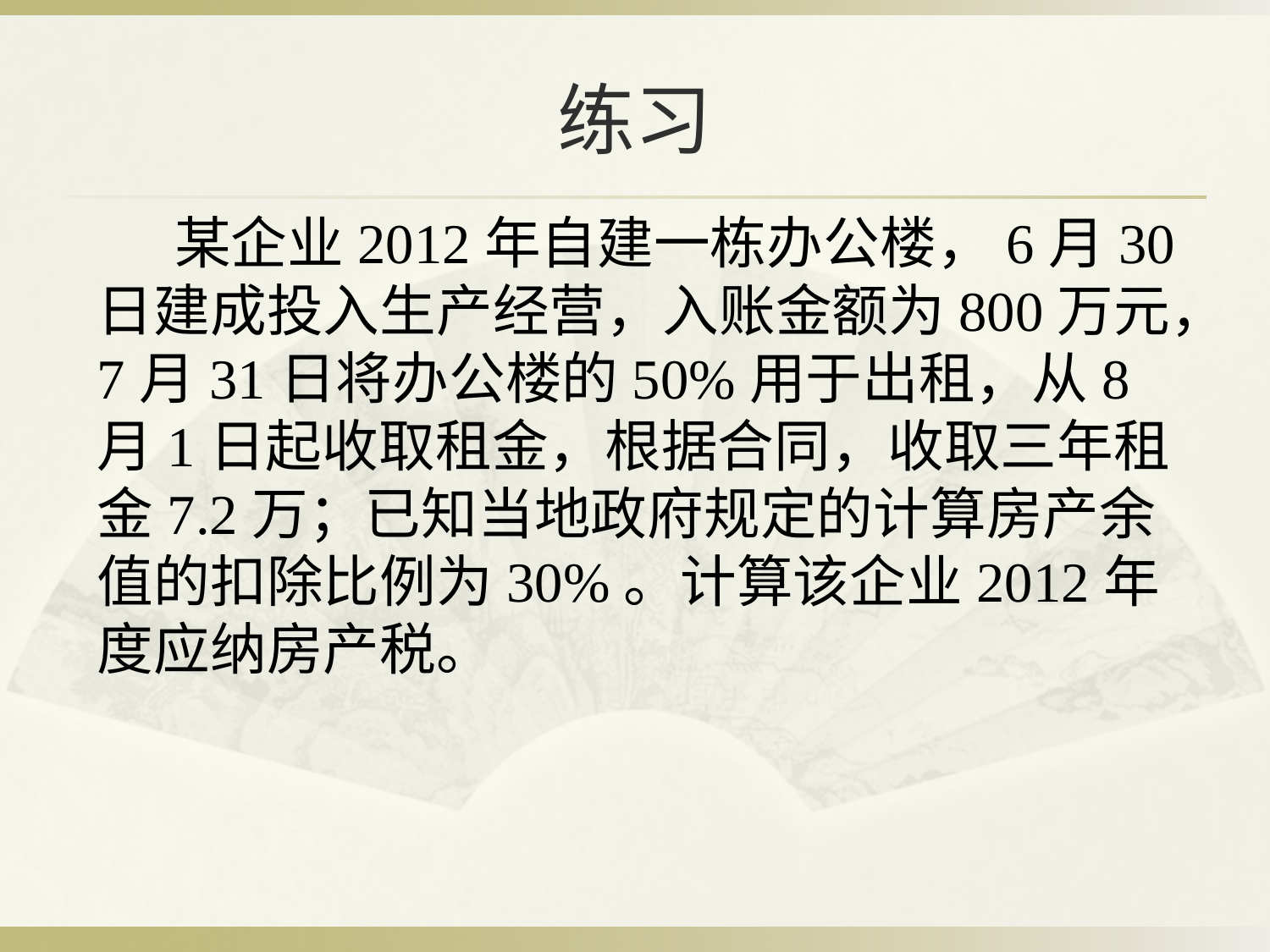

# 练习
     某企业2012年自建一栋办公楼，6月30日建成投入生产经营，入账金额为800万元，7月31日将办公楼的50%用于出租，从8月1日起收取租金，根据合同，收取三年租金7.2万；已知当地政府规定的计算房产余值的扣除比例为30%。计算该企业2012年度应纳房产税。